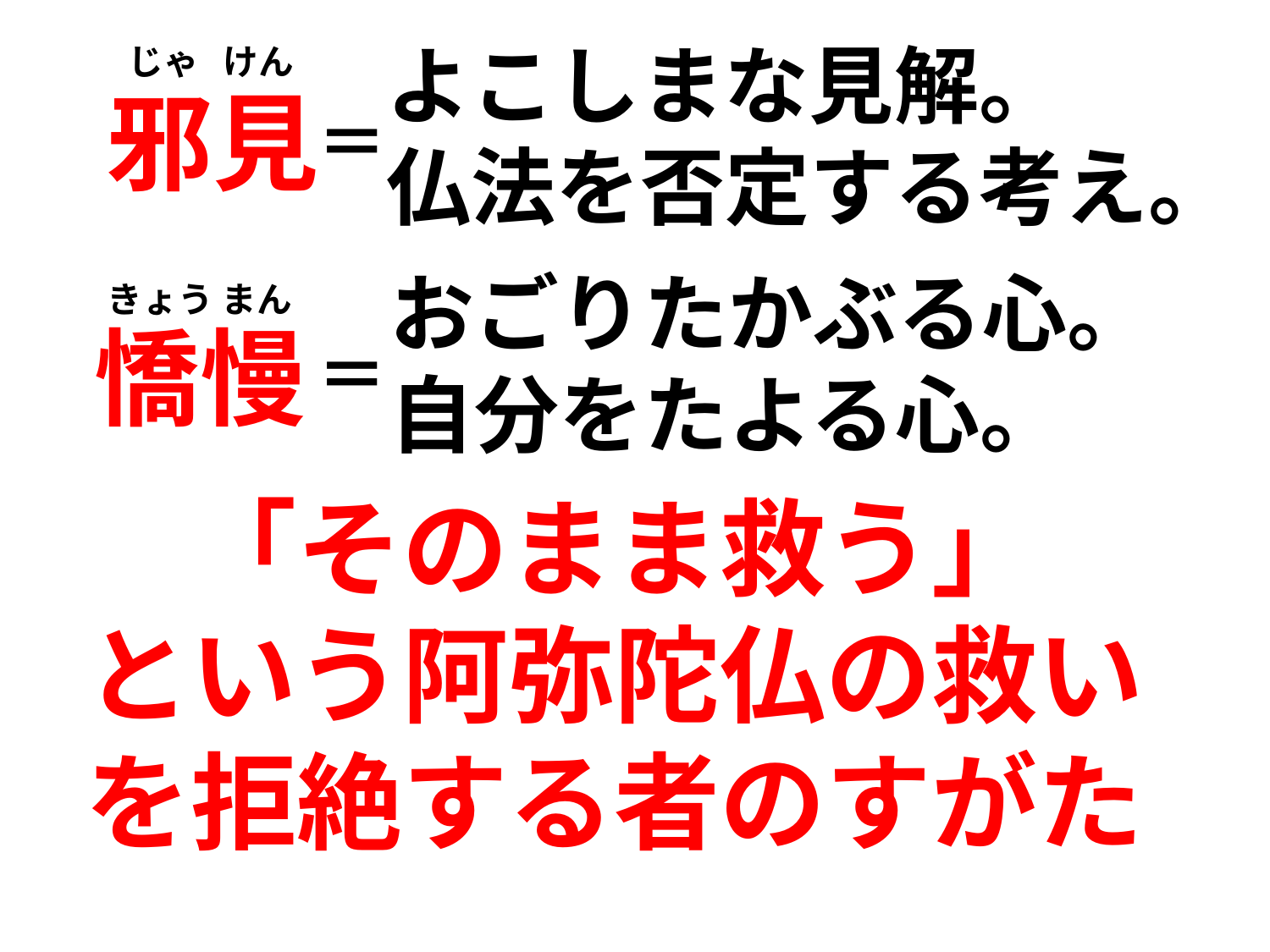

よこしまな見解。
仏法を否定する考え。
じゃ   けん
邪見
＝
おごりたかぶる心。
自分をたよる心。
きょう まん
憍慢
＝
「そのまま救う」
という阿弥陀仏の救い
を拒絶する者のすがた